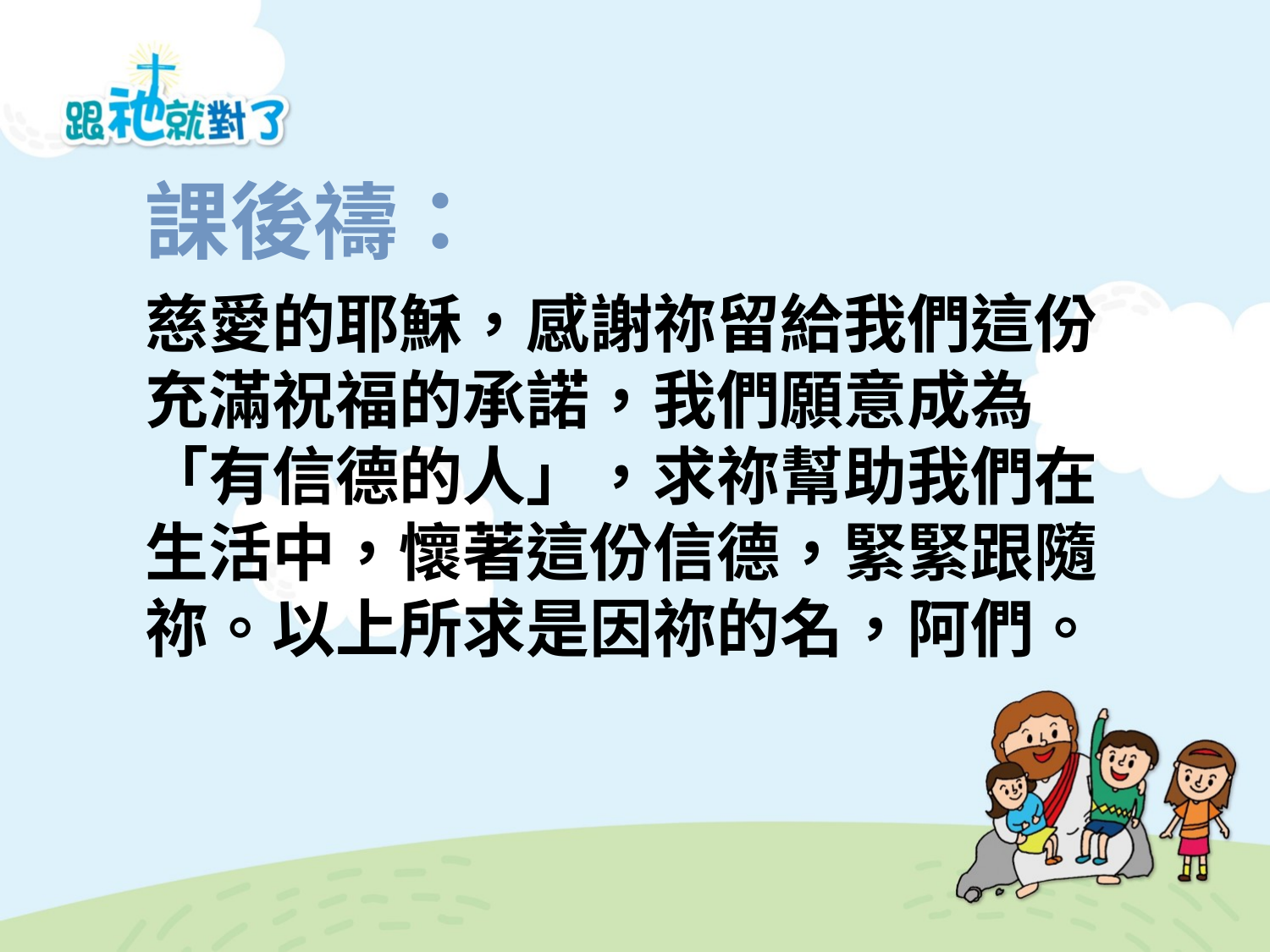

課後禱：
慈愛的耶穌，感謝祢留給我們這份充滿祝福的承諾，我們願意成為「有信德的人」，求祢幫助我們在生活中，懷著這份信德，緊緊跟隨祢。以上所求是因祢的名，阿們。